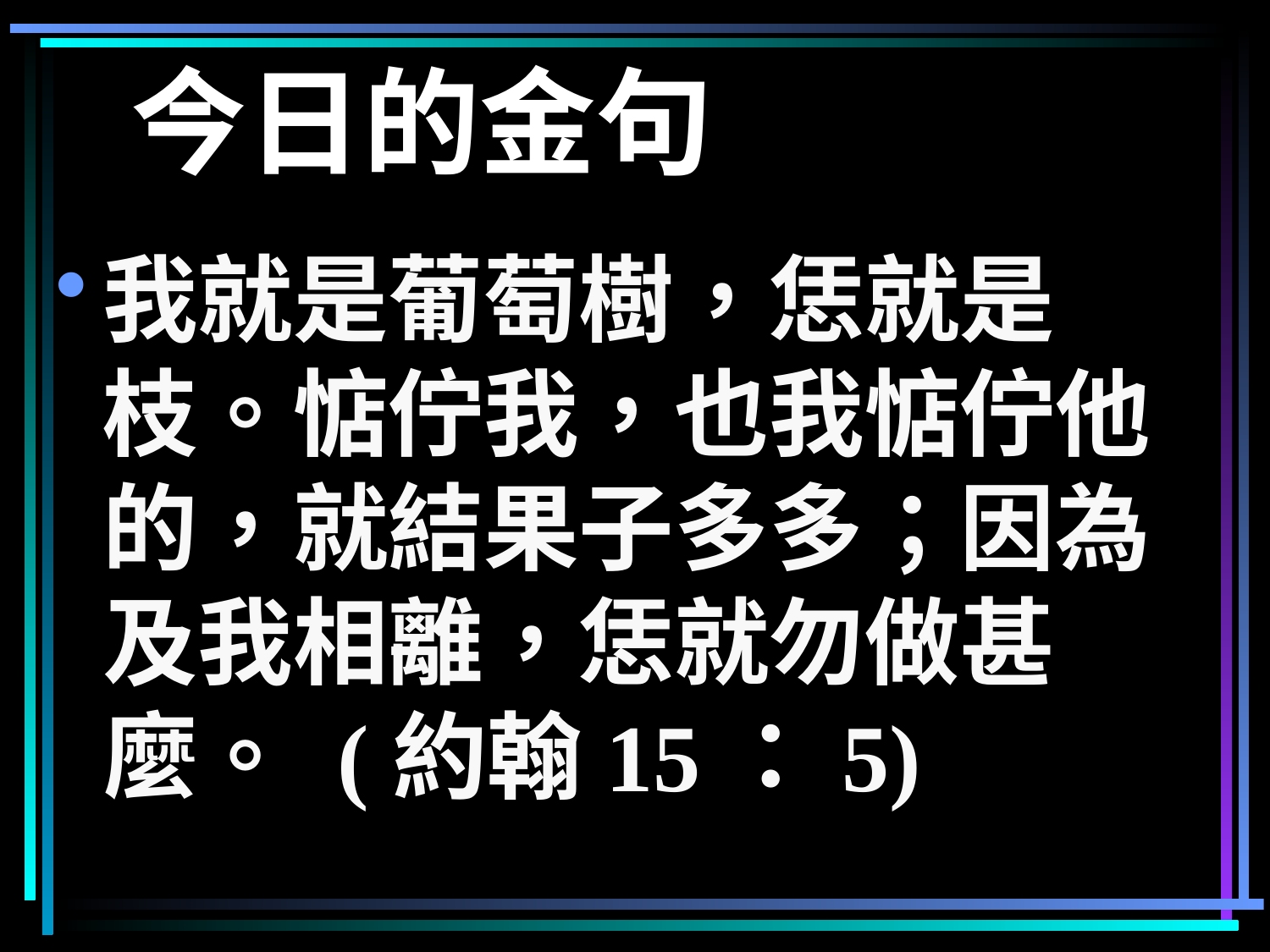

# 今日的金句
我就是葡萄樹，恁就是枝。惦佇我，也我惦佇他的，就結果子多多；因為及我相離，恁就勿做甚麼。 (約翰15：5)